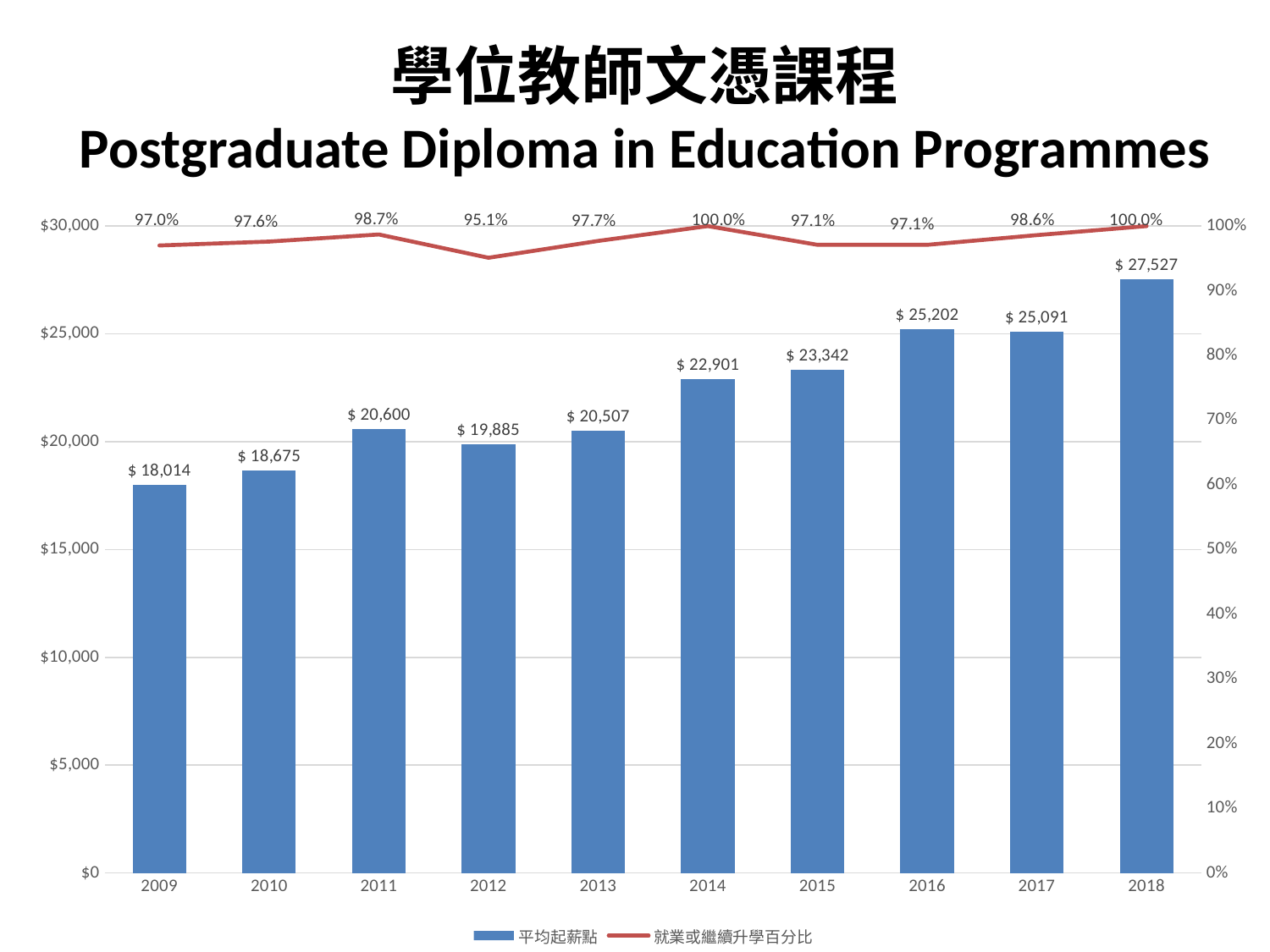

# 學位教師文憑課程 Postgraduate Diploma in Education Programmes

### Chart

| Category | 平均起薪點 | 就業或繼續升學百分比 |
|---|---|---|
| 2009 | 18014.0 | 0.97 |
| 2010 | 18675.0 | 0.976 |
| 2011 | 20600.0 | 0.987 |
| 2012 | 19885.0 | 0.951 |
| 2013 | 20507.0 | 0.977 |
| 2014 | 22901.0 | 1.0 |
| 2015 | 23342.0 | 0.971 |
| 2016 | 25202.0 | 0.971 |
| 2017 | 25091.0 | 0.986 |
| 2018 | 27527.0 | 1.0 |